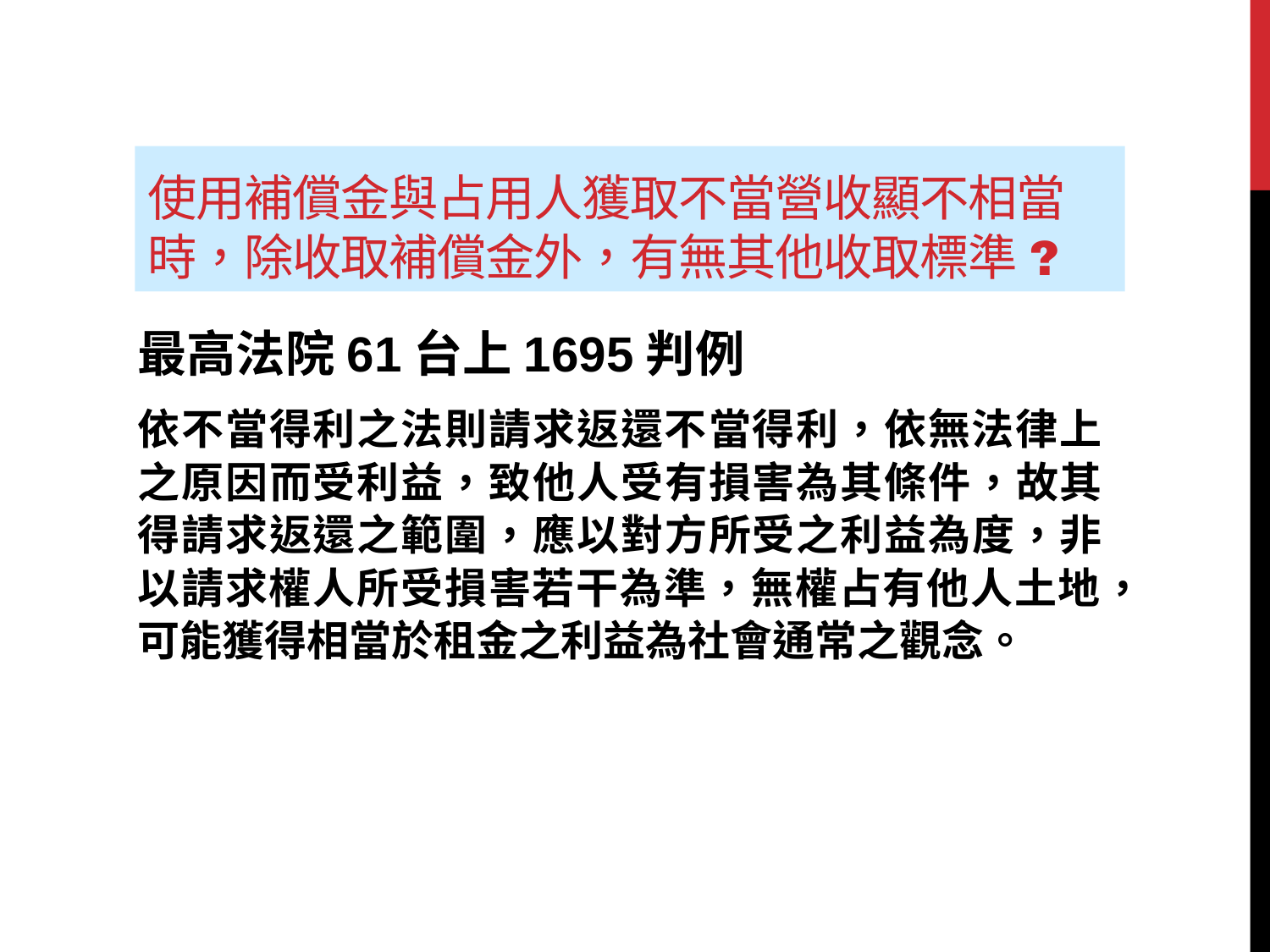

# 使用補償金與占用人獲取不當營收顯不相當時，除收取補償金外，有無其他收取標準?
最高法院61台上1695判例
依不當得利之法則請求返還不當得利，依無法律上之原因而受利益，致他人受有損害為其條件，故其得請求返還之範圍，應以對方所受之利益為度，非以請求權人所受損害若干為準，無權占有他人土地，可能獲得相當於租金之利益為社會通常之觀念。